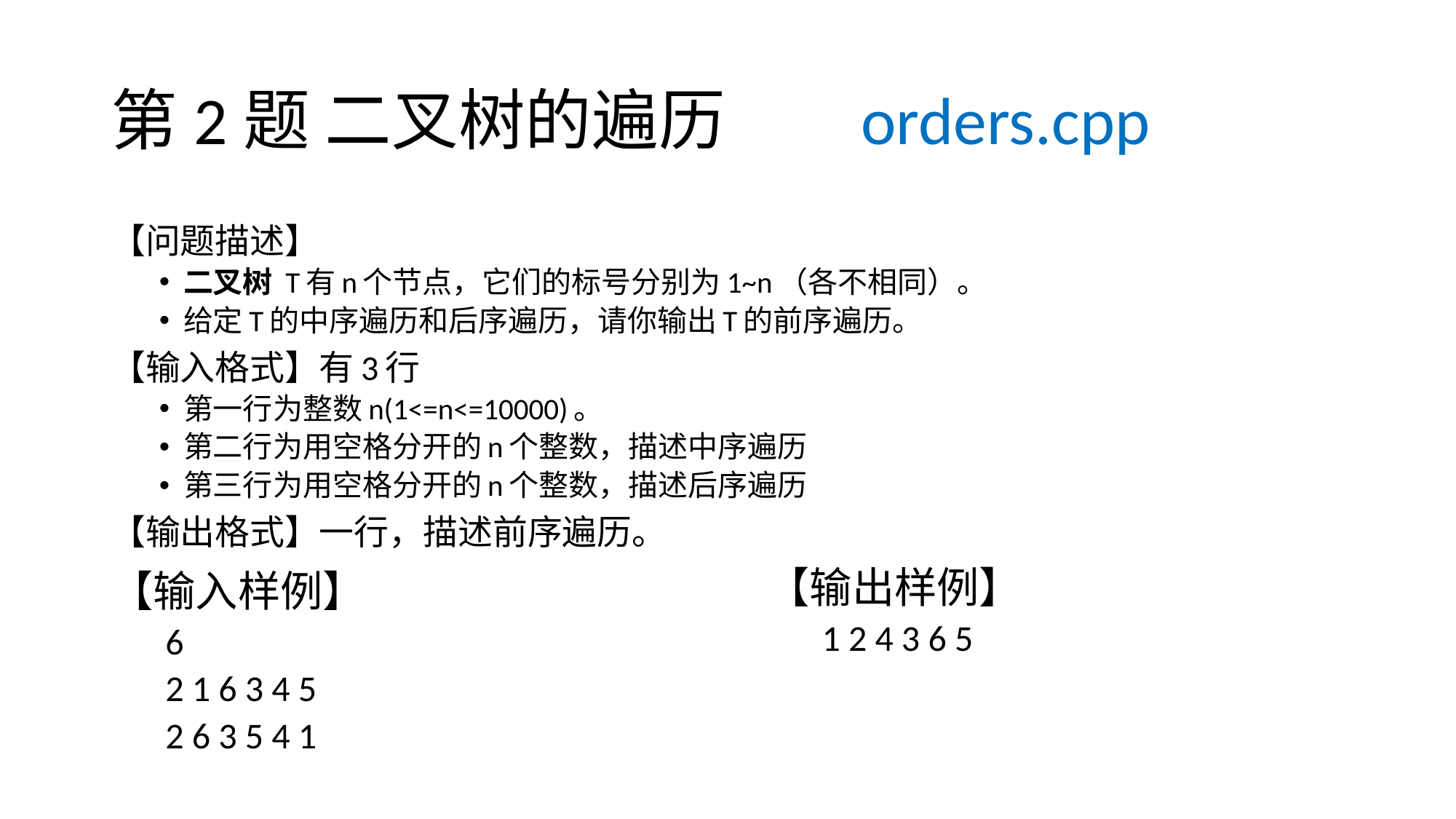

# 第2题 二叉树的遍历        orders.cpp
【问题描述】
二叉树 T有n个节点，它们的标号分别为1~n（各不相同）。
给定T的中序遍历和后序遍历，请你输出T的前序遍历。
【输入格式】有3行
第一行为整数n(1<=n<=10000)。
第二行为用空格分开的n个整数，描述中序遍历
第三行为用空格分开的n个整数，描述后序遍历
【输出格式】一行，描述前序遍历。
【输出样例】
1 2 4 3 6 5
【输入样例】
6
2 1 6 3 4 5
2 6 3 5 4 1